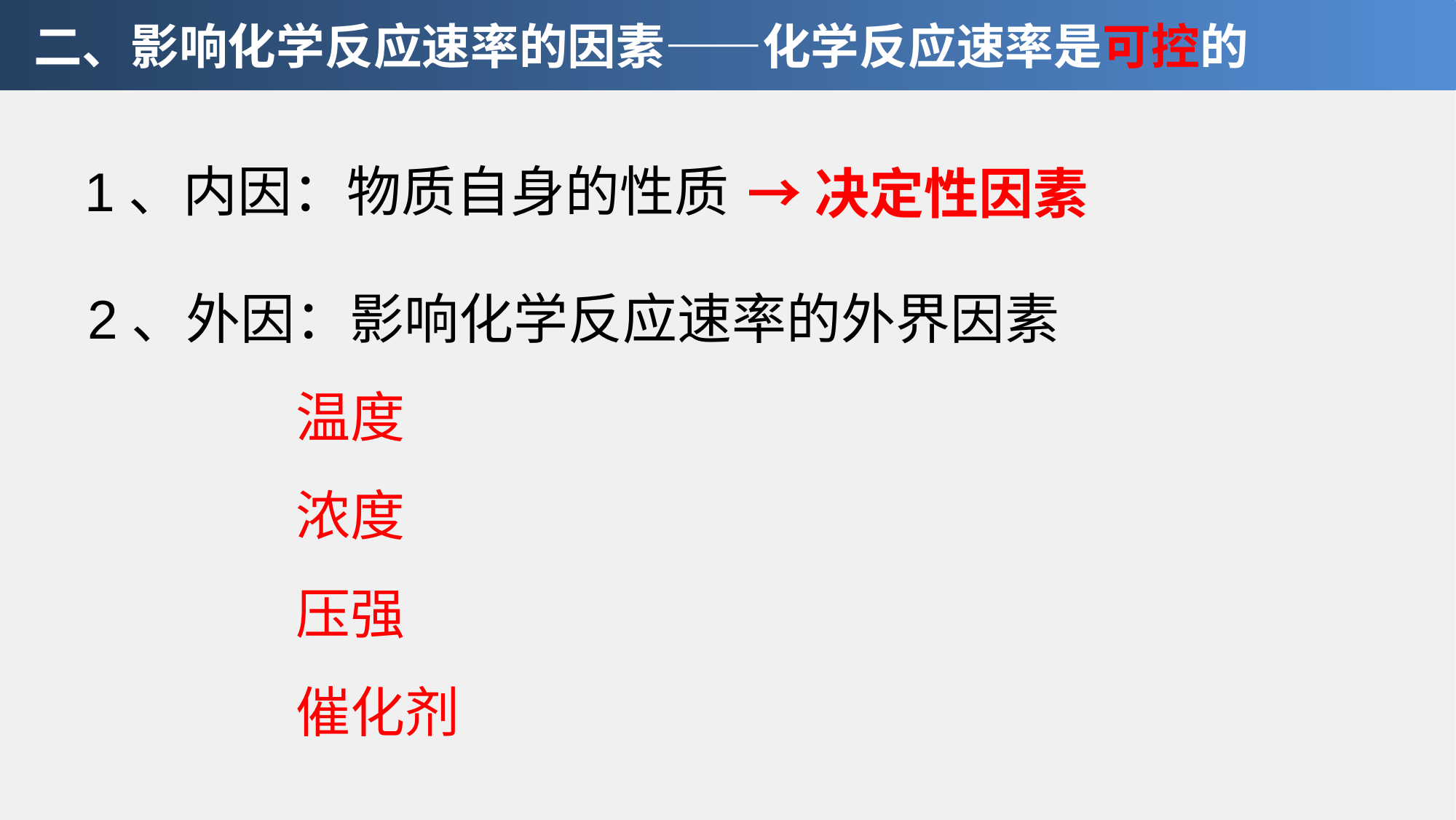

二、影响化学反应速率的因素——化学反应速率是可控的
1、内因：物质自身的性质
→决定性因素
2、外因：影响化学反应速率的外界因素
                温度
                浓度
                压强
                催化剂